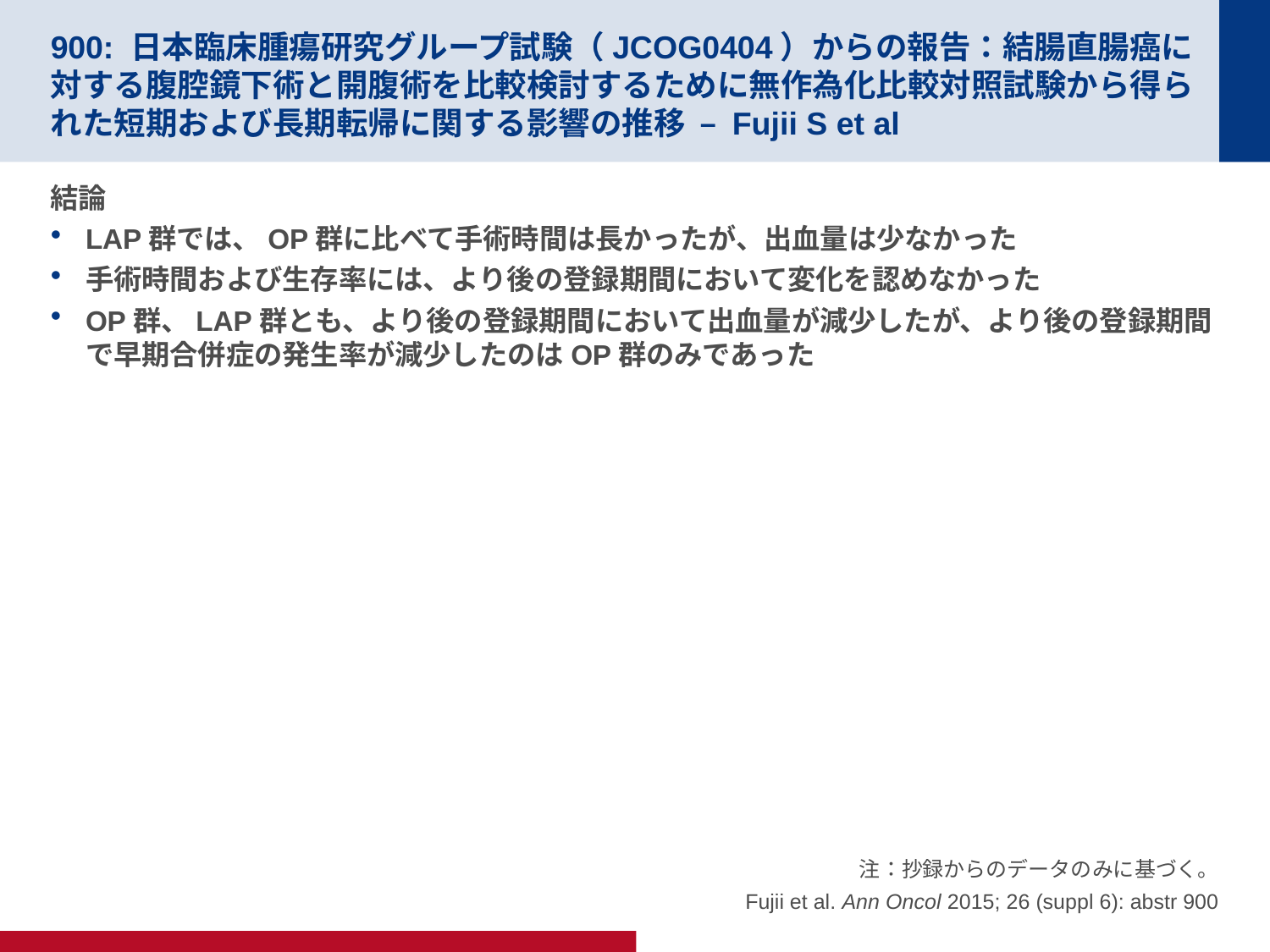

# 900: 日本臨床腫瘍研究グループ試験（JCOG0404）からの報告：結腸直腸癌に対する腹腔鏡下術と開腹術を比較検討するために無作為化比較対照試験から得られた短期および長期転帰に関する影響の推移  – Fujii S et al
結論
LAP群では、OP群に比べて手術時間は長かったが、出血量は少なかった
手術時間および生存率には、より後の登録期間において変化を認めなかった
OP群、LAP群とも、より後の登録期間において出血量が減少したが、より後の登録期間で早期合併症の発生率が減少したのはOP群のみであった

注：抄録からのデータのみに基づく。
Fujii et al. Ann Oncol 2015; 26 (suppl 6): abstr 900